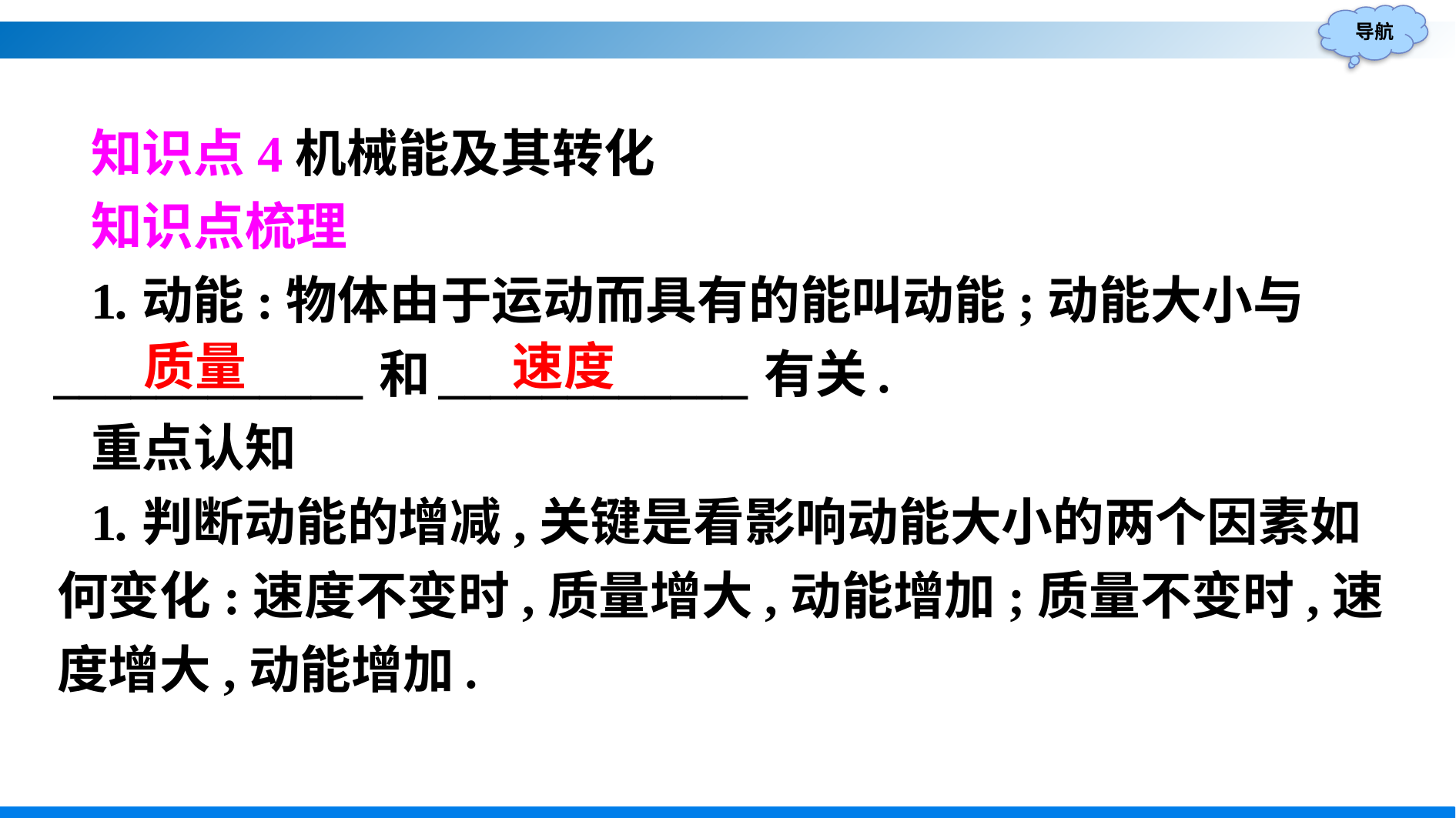

知识点4机械能及其转化
知识点梳理
1.动能:物体由于运动而具有的能叫动能;动能大小与____________和____________有关.
重点认知
1.判断动能的增减,关键是看影响动能大小的两个因素如何变化:速度不变时,质量增大,动能增加;质量不变时,速度增大,动能增加.
速度
质量